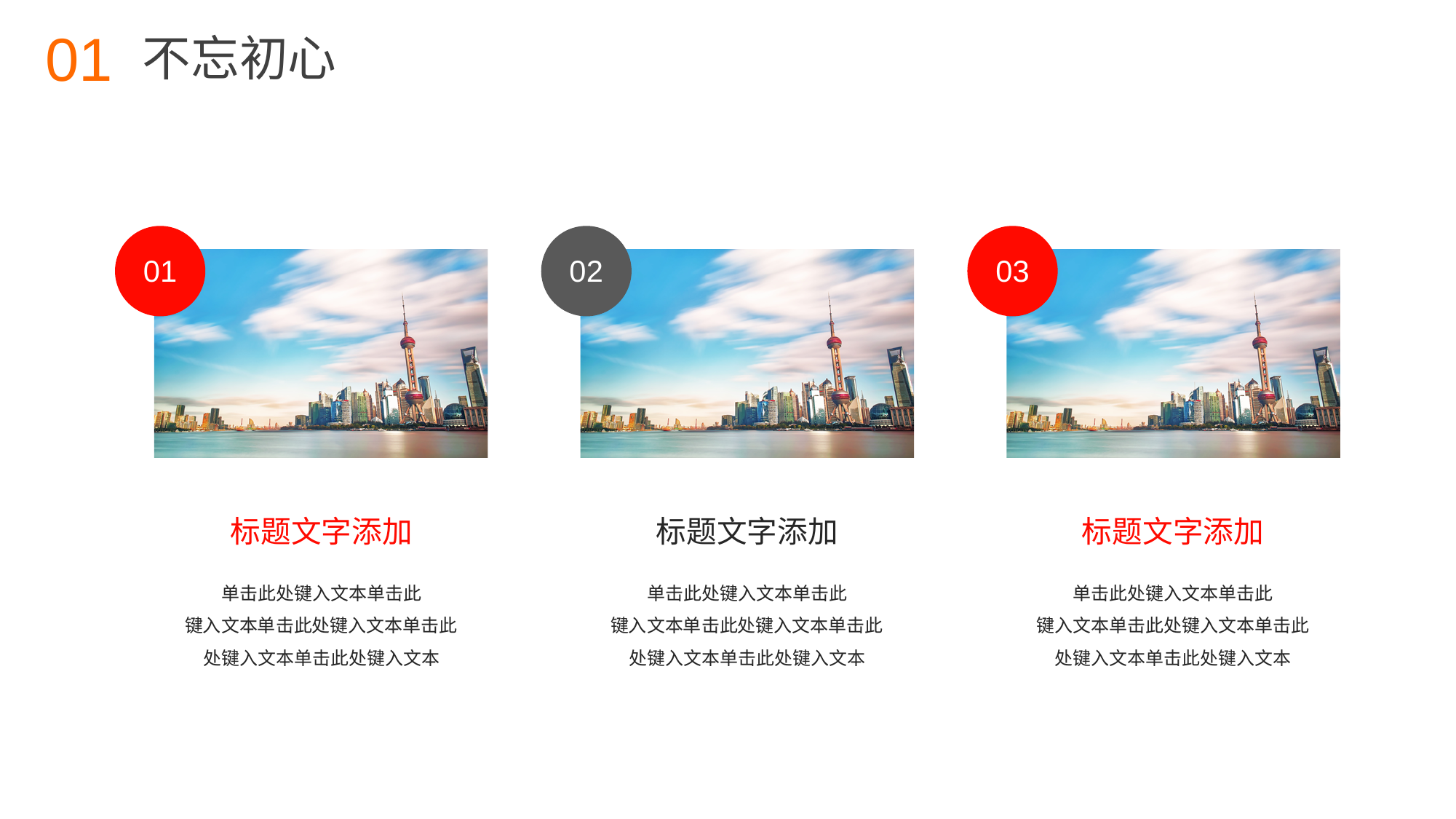

01
不忘初心
BY YUSHEN

01

标题文字添加
单击此处键入文本单击此
键入文本单击此处键入文本单击此处键入文本单击此处键入文本

02

标题文字添加
单击此处键入文本单击此
键入文本单击此处键入文本单击此处键入文本单击此处键入文本

03

标题文字添加
单击此处键入文本单击此
键入文本单击此处键入文本单击此处键入文本单击此处键入文本